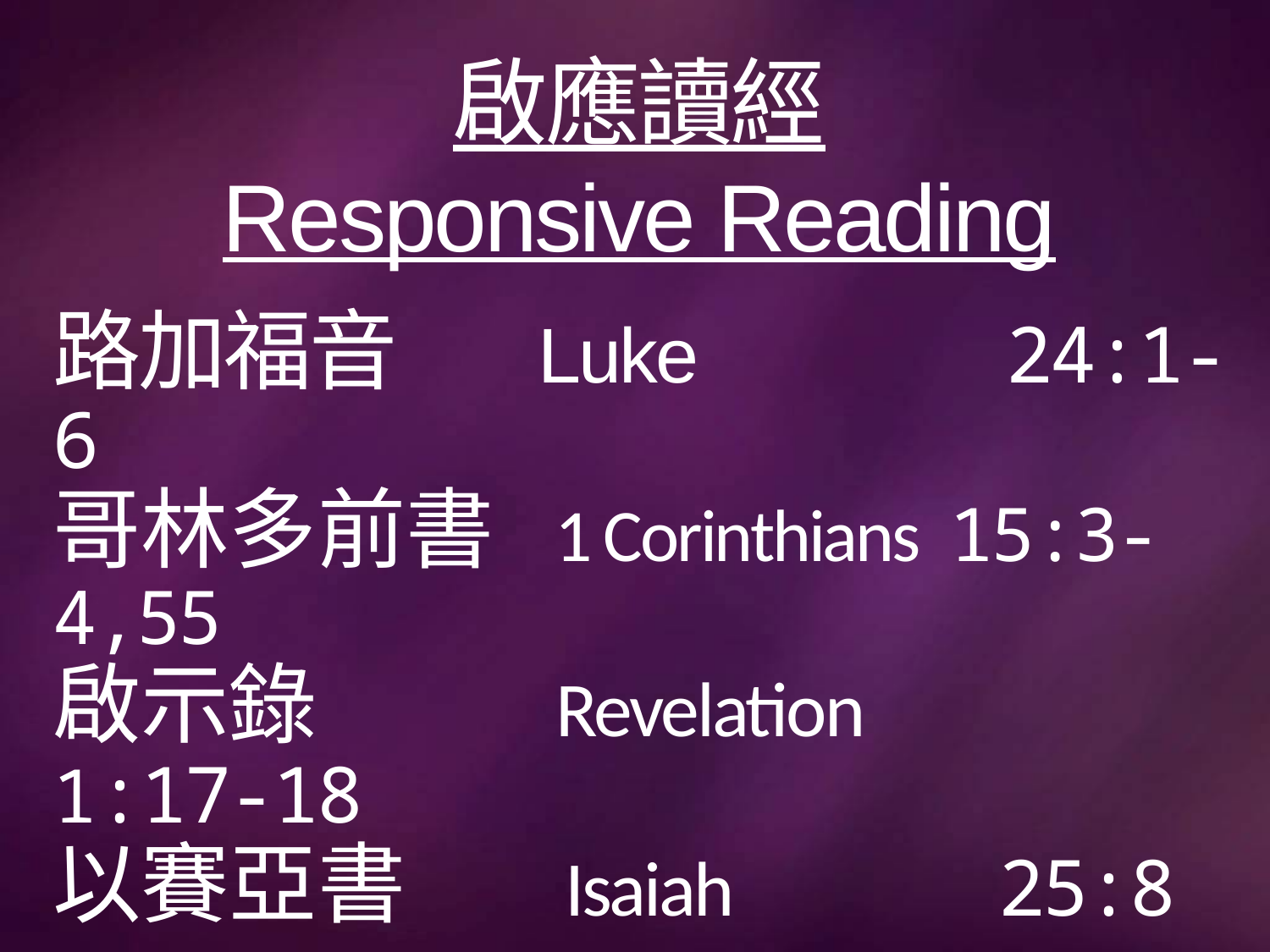

# 啟應讀經 Responsive Reading
路加福音       Luke       24:1-6
哥林多前書  1 Corinthians  15:3-4,55
啟示錄           Revelation      1:17-18
以賽亞書       Isaiah      25:8